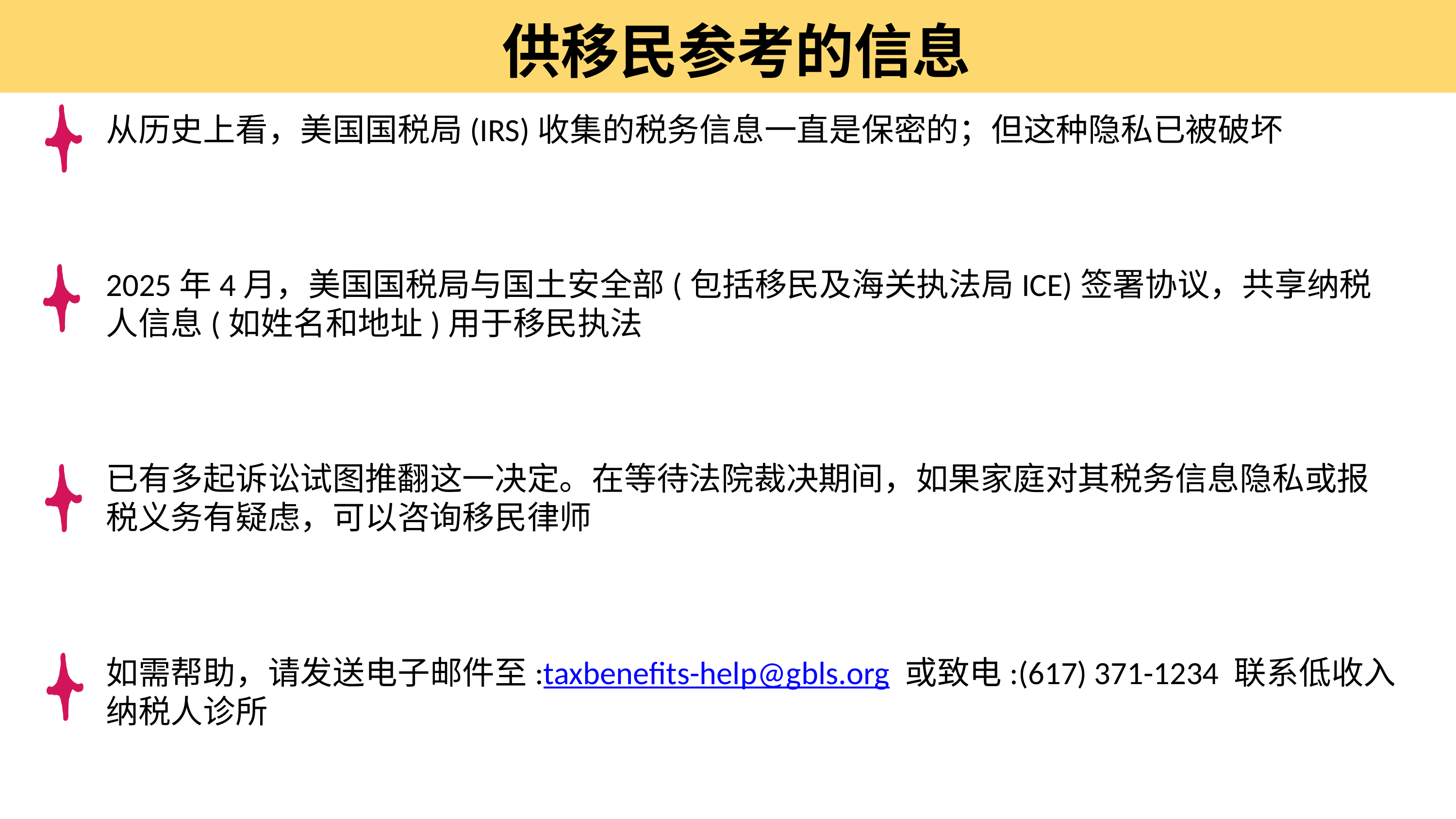

供移民参考的信息

从历史上看，美国国税局(IRS)收集的税务信息一直是保密的；但这种隐私已被破坏

2025年4月，美国国税局与国土安全部(包括移民及海关执法局ICE)签署协议，共享纳税人信息(如姓名和地址)用于移民执法

已有多起诉讼试图推翻这一决定。在等待法院裁决期间，如果家庭对其税务信息隐私或报税义务有疑虑，可以咨询移民律师

如需帮助，请发送电子邮件至:taxbenefits-help@gbls.org 或致电:(617) 371-1234 联系低收入纳税人诊所